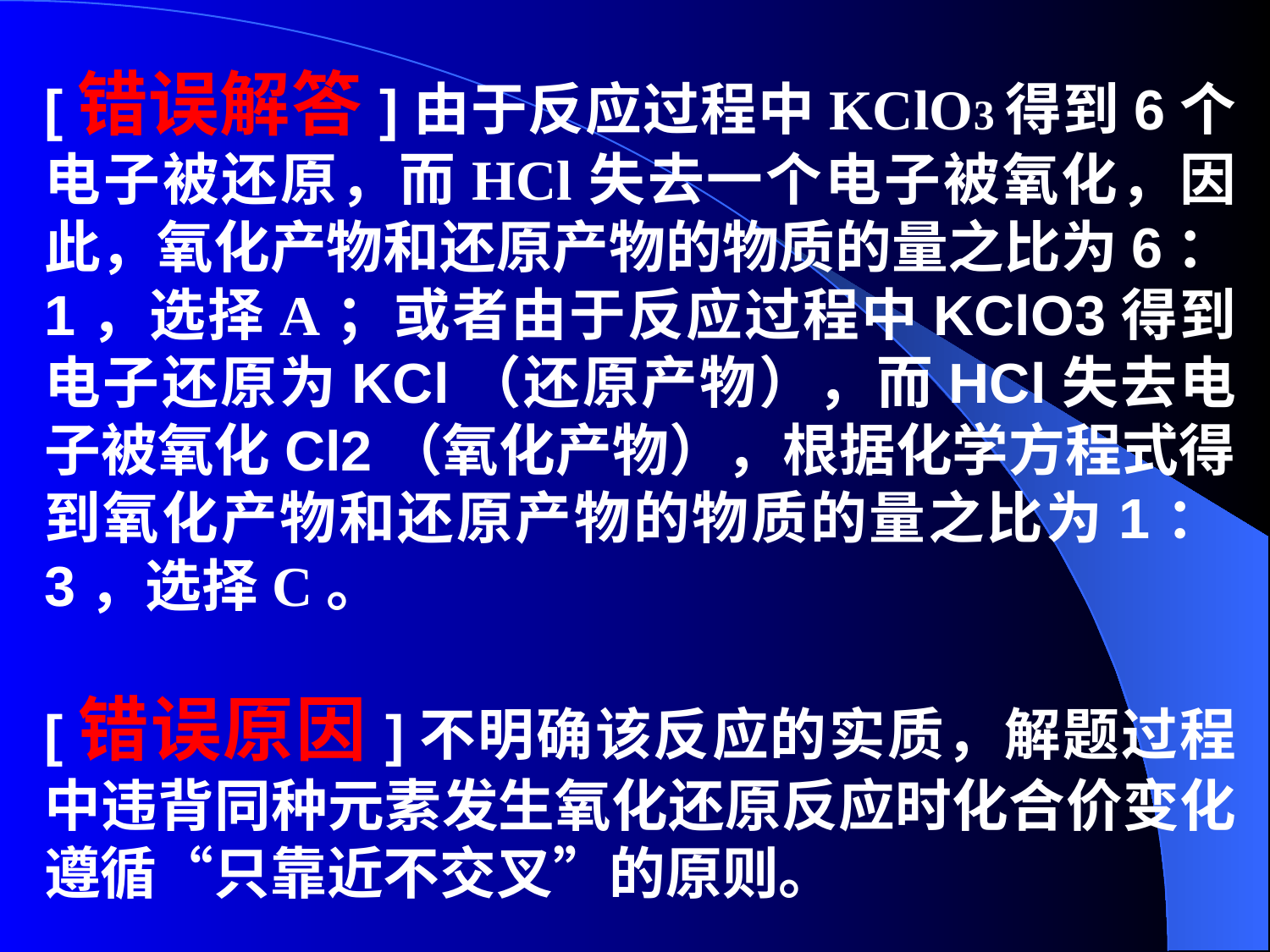

[错误解答]由于反应过程中KClO3得到6个电子被还原，而HCl失去一个电子被氧化，因此，氧化产物和还原产物的物质的量之比为6：1，选择A；或者由于反应过程中KClO3得到电子还原为KCl（还原产物），而HCl失去电子被氧化Cl2（氧化产物），根据化学方程式得到氧化产物和还原产物的物质的量之比为1：3，选择C。
[错误原因]不明确该反应的实质，解题过程中违背同种元素发生氧化还原反应时化合价变化遵循“只靠近不交叉”的原则。

29